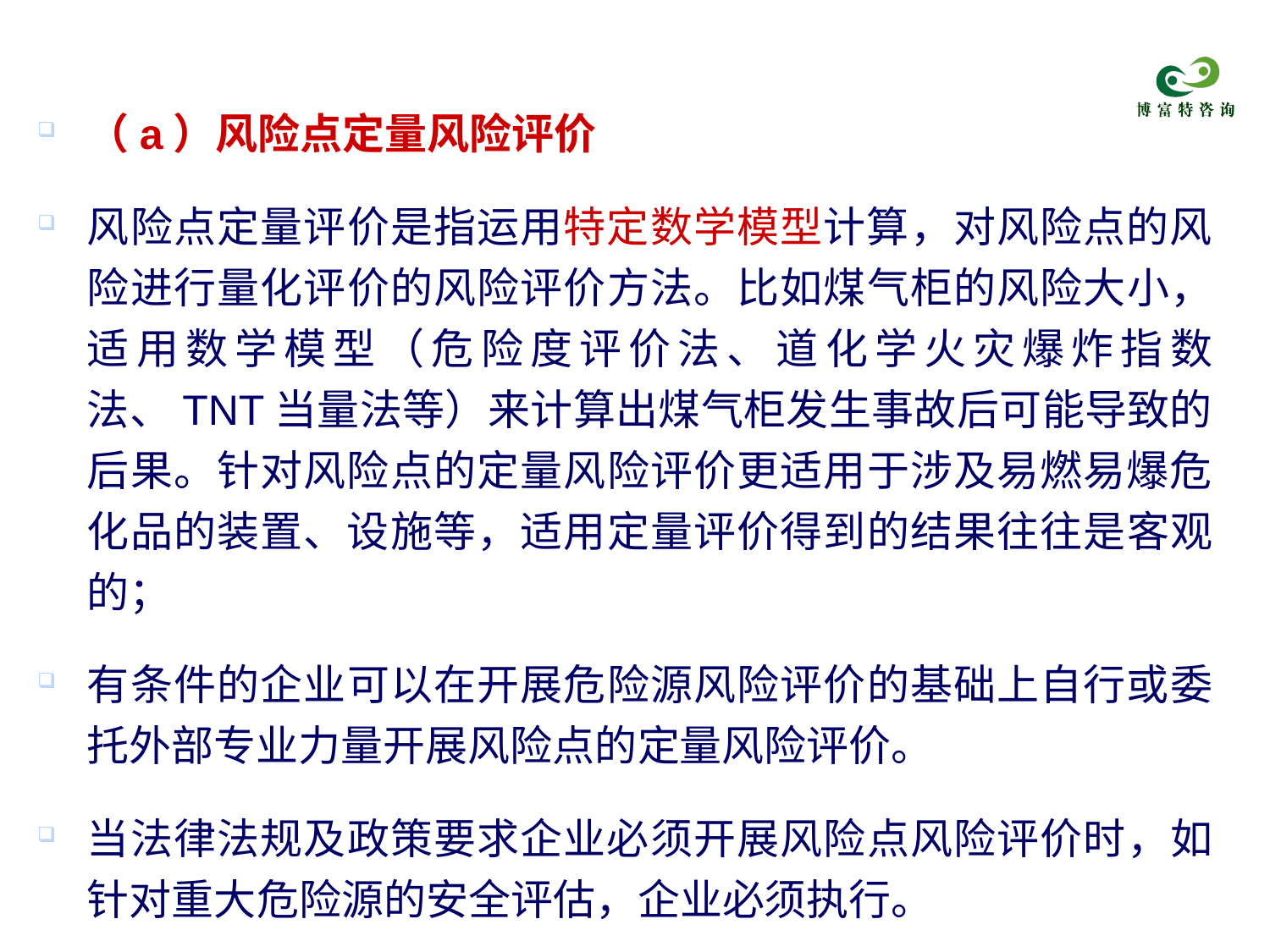

（a）风险点定量风险评价
风险点定量评价是指运用特定数学模型计算，对风险点的风险进行量化评价的风险评价方法。比如煤气柜的风险大小，适用数学模型（危险度评价法、道化学火灾爆炸指数法、TNT当量法等）来计算出煤气柜发生事故后可能导致的后果。针对风险点的定量风险评价更适用于涉及易燃易爆危化品的装置、设施等，适用定量评价得到的结果往往是客观的；
有条件的企业可以在开展危险源风险评价的基础上自行或委托外部专业力量开展风险点的定量风险评价。
当法律法规及政策要求企业必须开展风险点风险评价时，如针对重大危险源的安全评估，企业必须执行。